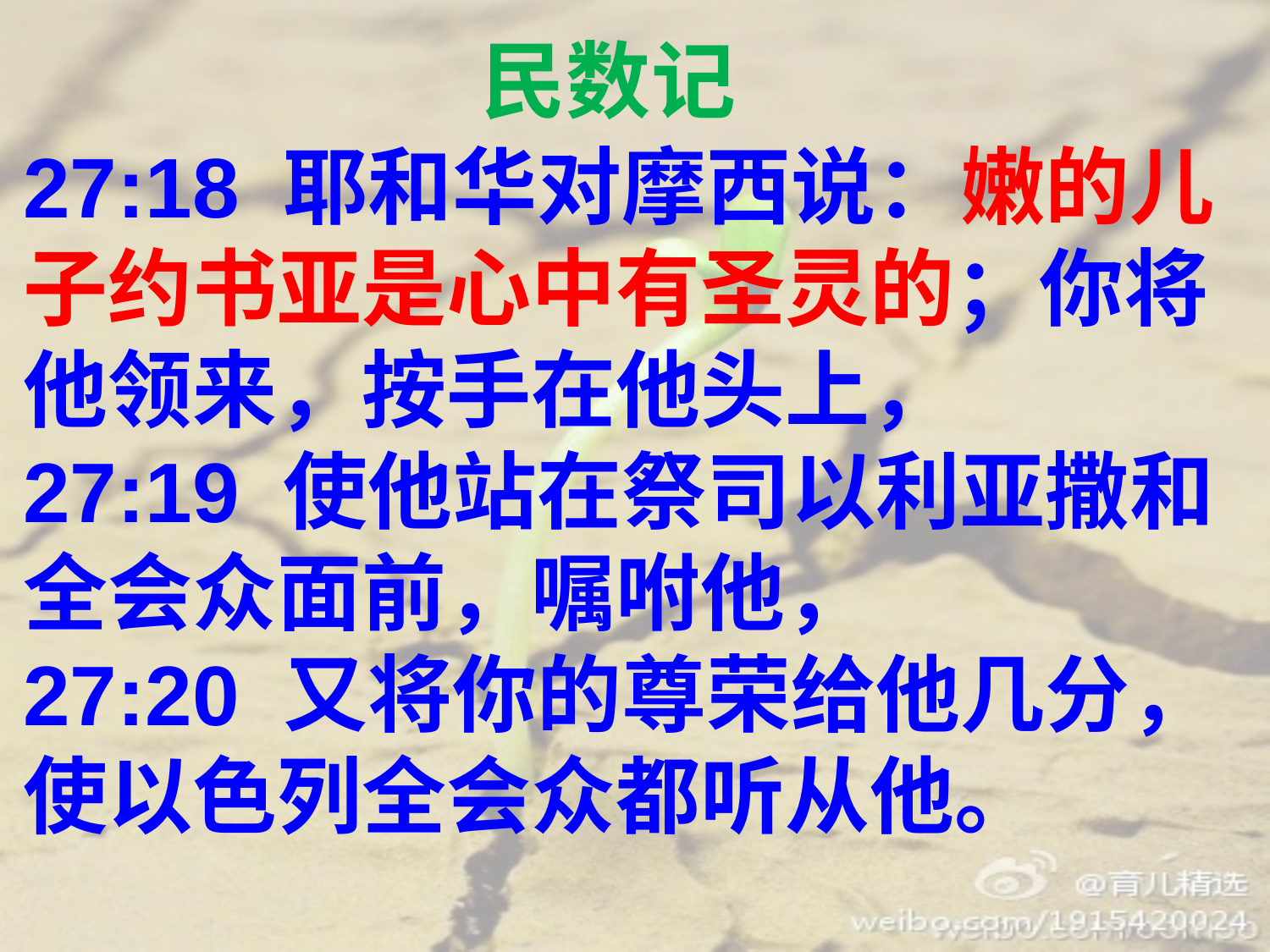

民数记
27:18 耶和华对摩西说：嫩的儿子约书亚是心中有圣灵的；你将他领来，按手在他头上，
27:19 使他站在祭司以利亚撒和全会众面前，嘱咐他，
27:20 又将你的尊荣给他几分，使以色列全会众都听从他。